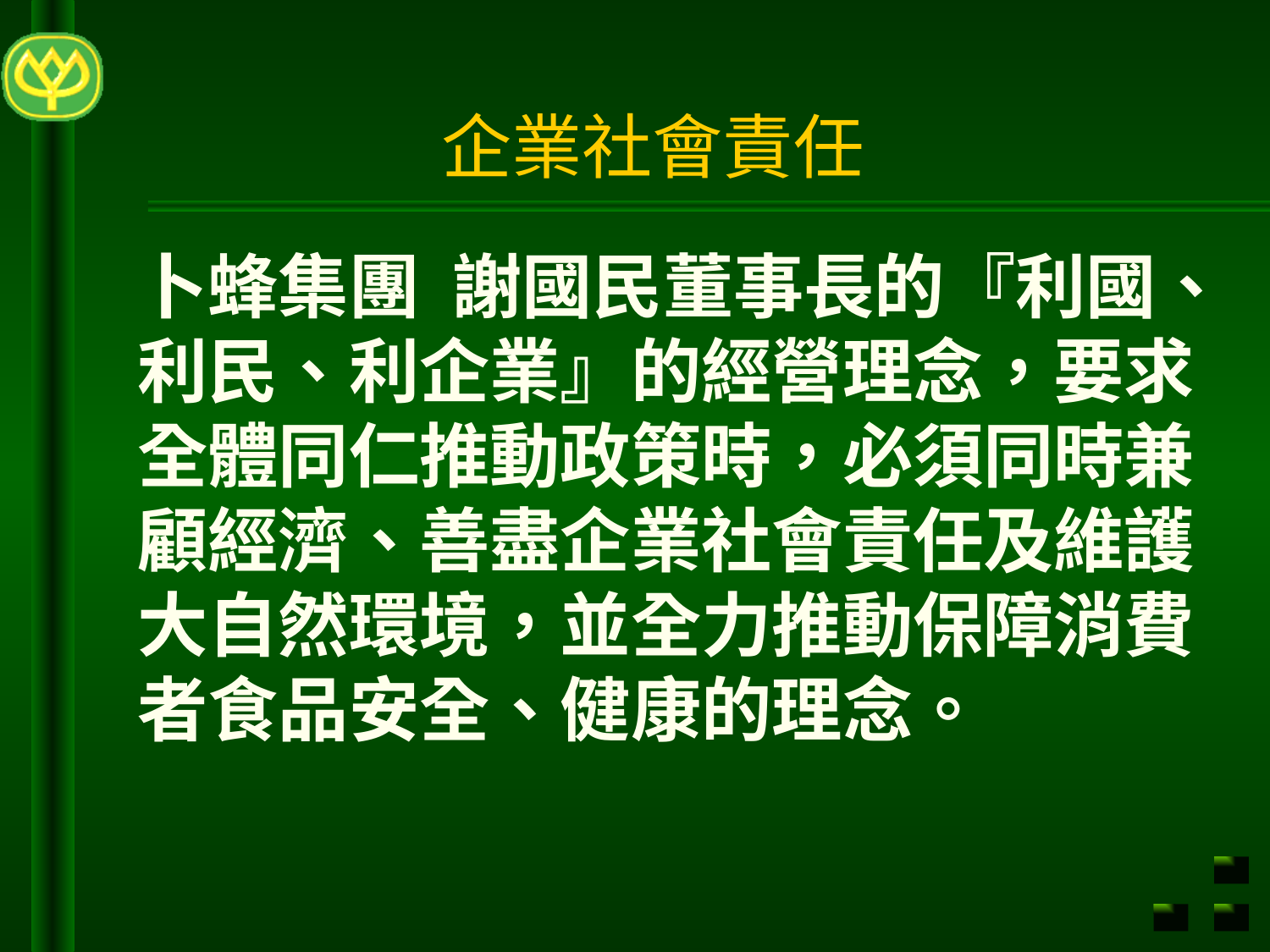

企業社會責任
卜蜂集團  謝國民董事長的『利國、利民、利企業』的經營理念，要求全體同仁推動政策時，必須同時兼顧經濟、善盡企業社會責任及維護大自然環境，並全力推動保障消費者食品安全、健康的理念。